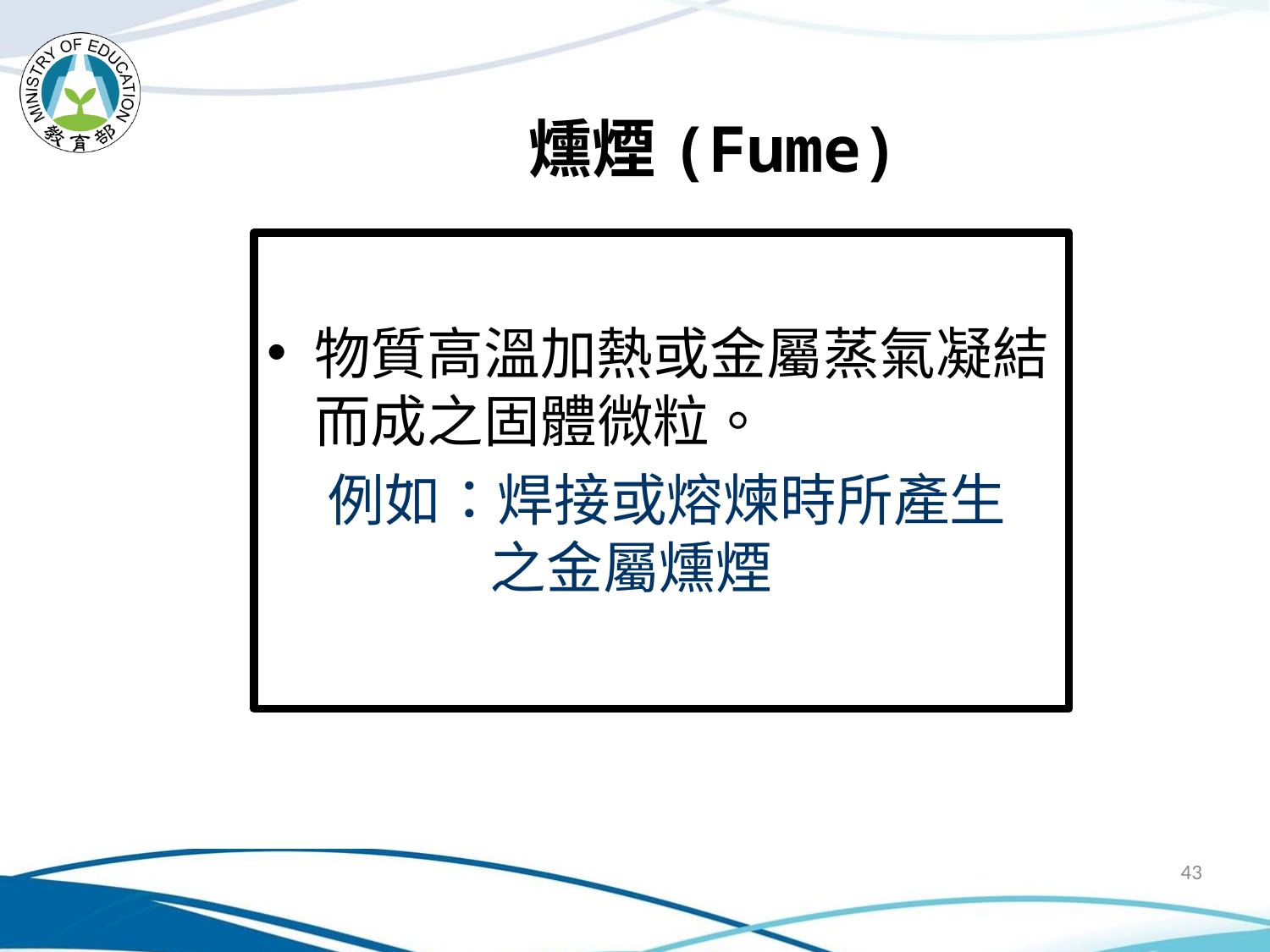

# 燻煙(Fume)

物質高溫加熱或金屬蒸氣凝結而成之固體微粒。
例如：焊接或熔煉時所產生之金屬燻煙
43